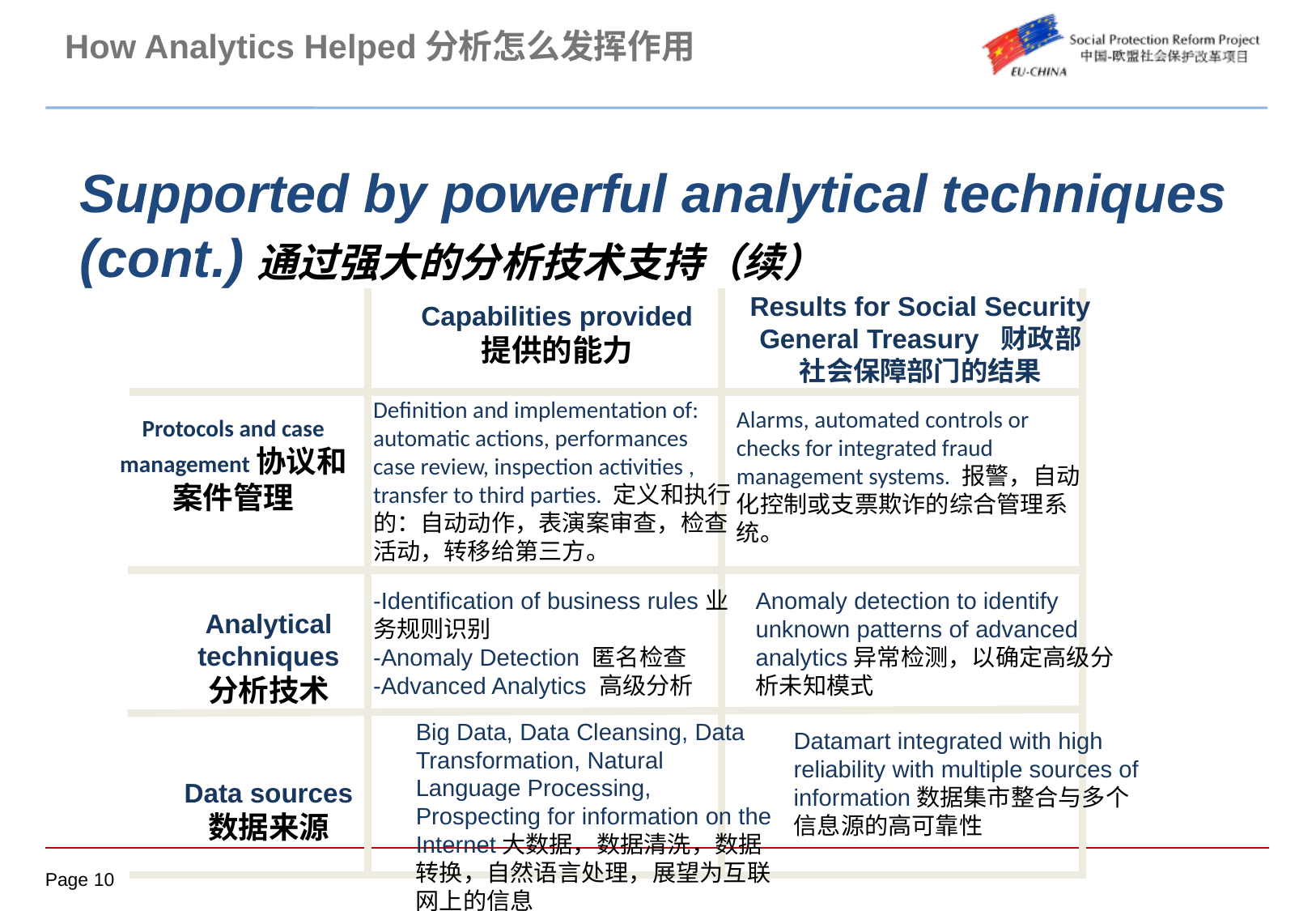

How Analytics Helped分析怎么发挥作用
Supported by powerful analytical techniques (cont.)通过强大的分析技术支持（续）
Results for Social Security General Treasury  财政部社会保障部门的结果
Capabilities provided
提供的能力
Definition and implementation of: automatic actions, performances case review, inspection activities , transfer to third parties. 定义和执行的：自动动作，表演案审查，检查活动，转移给第三方。
Alarms, automated controls or checks for integrated fraud management systems. 报警，自动化控制或支票欺诈的综合管理系统。
Protocols and case management协议和案件管理
-Identification of business rules业务规则识别
-Anomaly Detection 匿名检查
-Advanced Analytics 高级分析
Anomaly detection to identify unknown patterns of advanced analytics异常检测，以确定高级分析未知模式
Analytical techniques
分析技术
Big Data, Data Cleansing, Data Transformation, Natural Language Processing, Prospecting for information on the Internet大数据，数据清洗，数据转换，自然语言处理，展望为互联网上的信息
Datamart integrated with high reliability with multiple sources of information数据集市整合与多个信息源的高可靠性
Data sources
数据来源